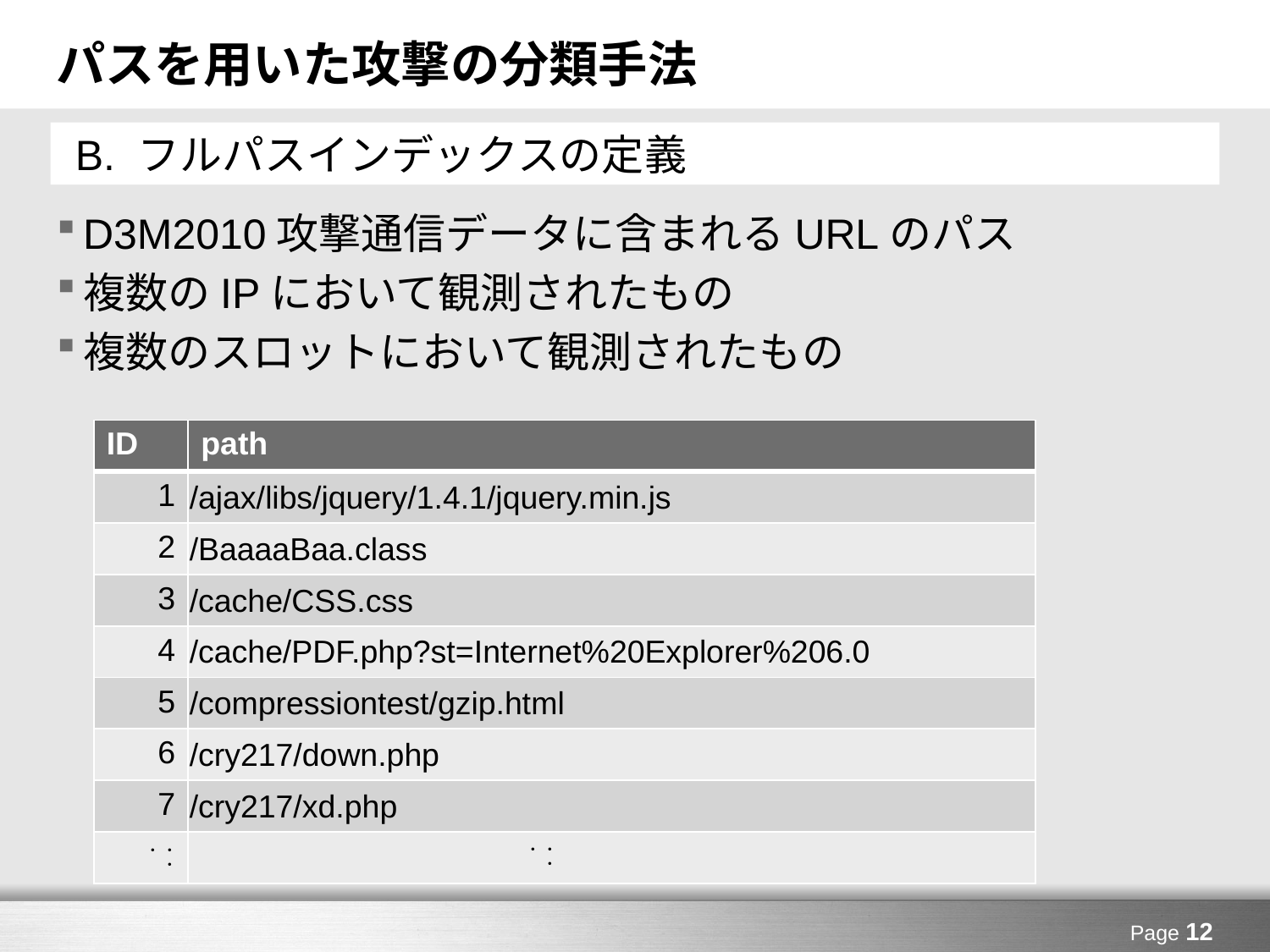

# パスを用いた攻撃の分類手法
B. フルパスインデックスの定義
D3M2010攻撃通信データに含まれるURLのパス
複数のIPにおいて観測されたもの
複数のスロットにおいて観測されたもの

| ID | path |
| --- | --- |
| 1 | /ajax/libs/jquery/1.4.1/jquery.min.js |
| 2 | /BaaaaBaa.class |
| 3 | /cache/CSS.css |
| 4 | /cache/PDF.php?st=Internet%20Explorer%206.0 |
| 5 | /compressiontest/gzip.html |
| 6 | /cry217/down.php |
| 7 | /cry217/xd.php |
|  |  |
・・・
・・・
Page 12